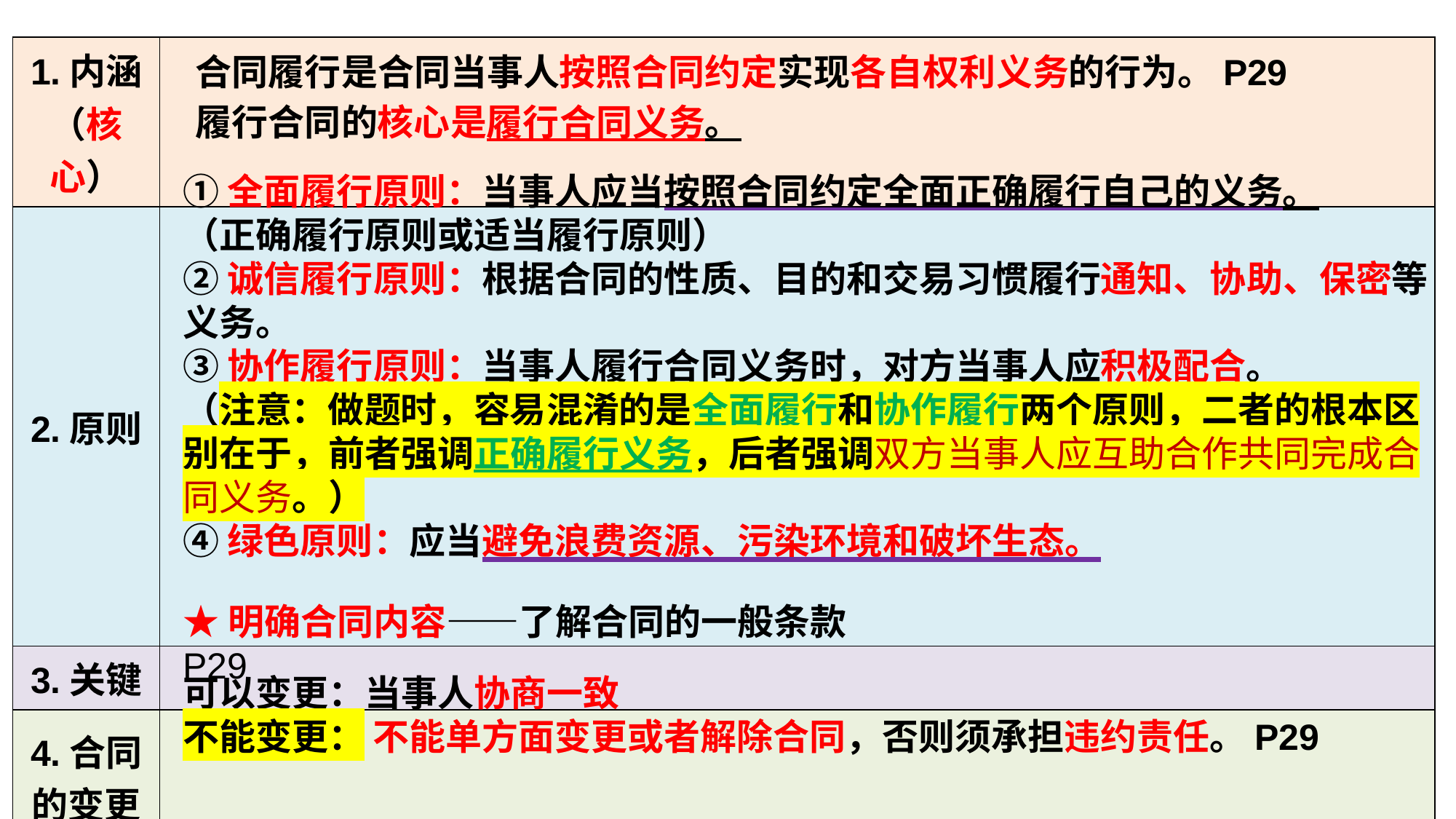

| 1.内涵 （核心） |  |
| --- | --- |
| 2.原则 |  |
| 3.关键 |  |
| 4.合同的变更 |  |
合同履行是合同当事人按照合同约定实现各自权利义务的行为。P29
履行合同的核心是履行合同义务。
①全面履行原则：当事人应当按照合同约定全面正确履行自己的义务。
（正确履行原则或适当履行原则）
②诚信履行原则：根据合同的性质、目的和交易习惯履行通知、协助、保密等义务。
③协作履行原则：当事人履行合同义务时，对方当事人应积极配合。
（注意：做题时，容易混淆的是全面履行和协作履行两个原则，二者的根本区别在于，前者强调正确履行义务，后者强调双方当事人应互助合作共同完成合同义务。）
④绿色原则：应当避免浪费资源、污染环境和破坏生态。
★明确合同内容——了解合同的一般条款P29
可以变更：当事人协商一致
不能变更： 不能单方面变更或者解除合同，否则须承担违约责任。P29